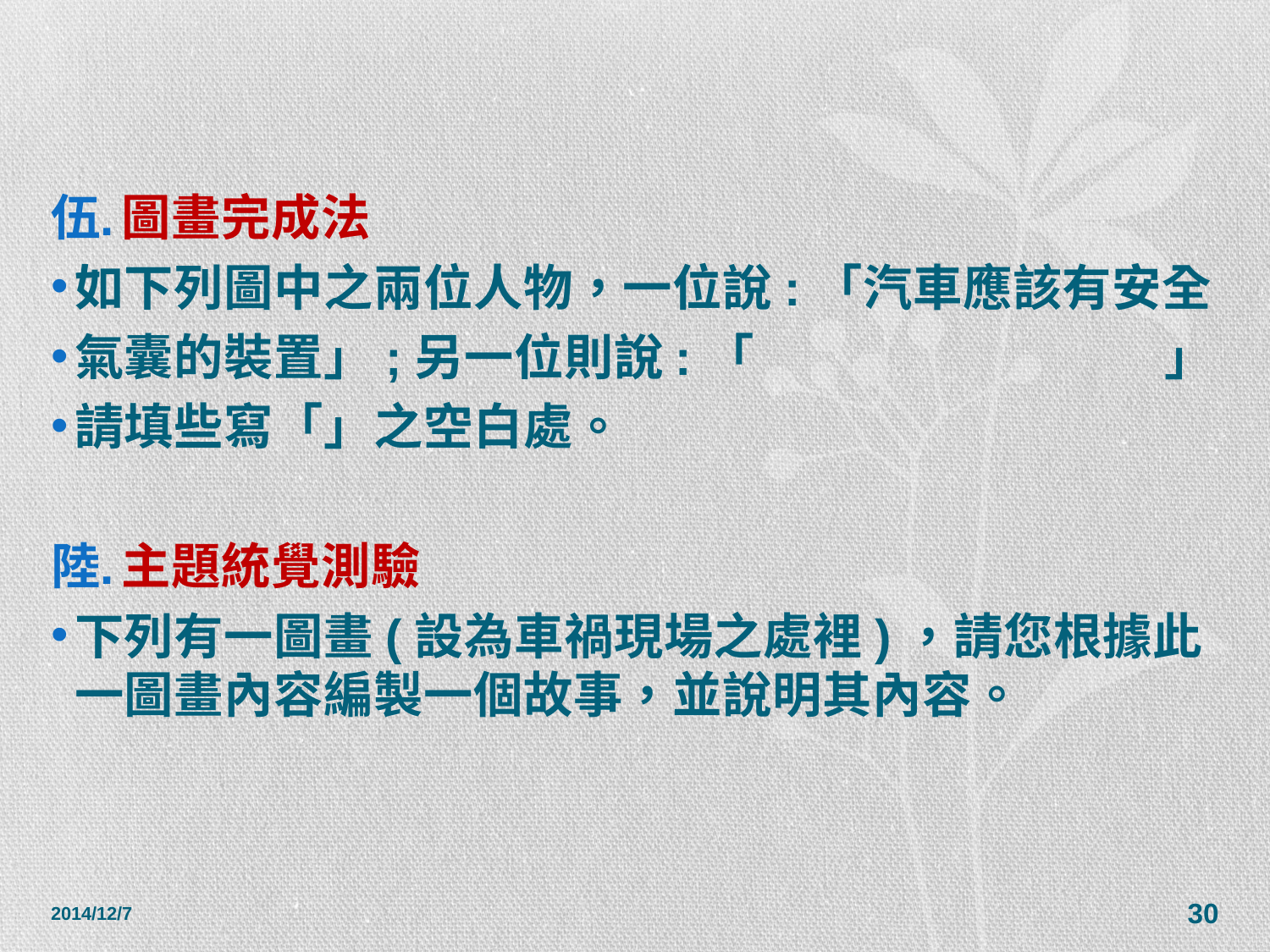

#
圖畫完成法
如下列圖中之兩位人物，一位說:「汽車應該有安全
氣囊的裝置」;另一位則說:「                                   」
請填些寫「」之空白處。

主題統覺測驗
下列有一圖畫(設為車禍現場之處裡)，請您根據此一圖畫內容編製一個故事，並說明其內容。
2014/12/7
30